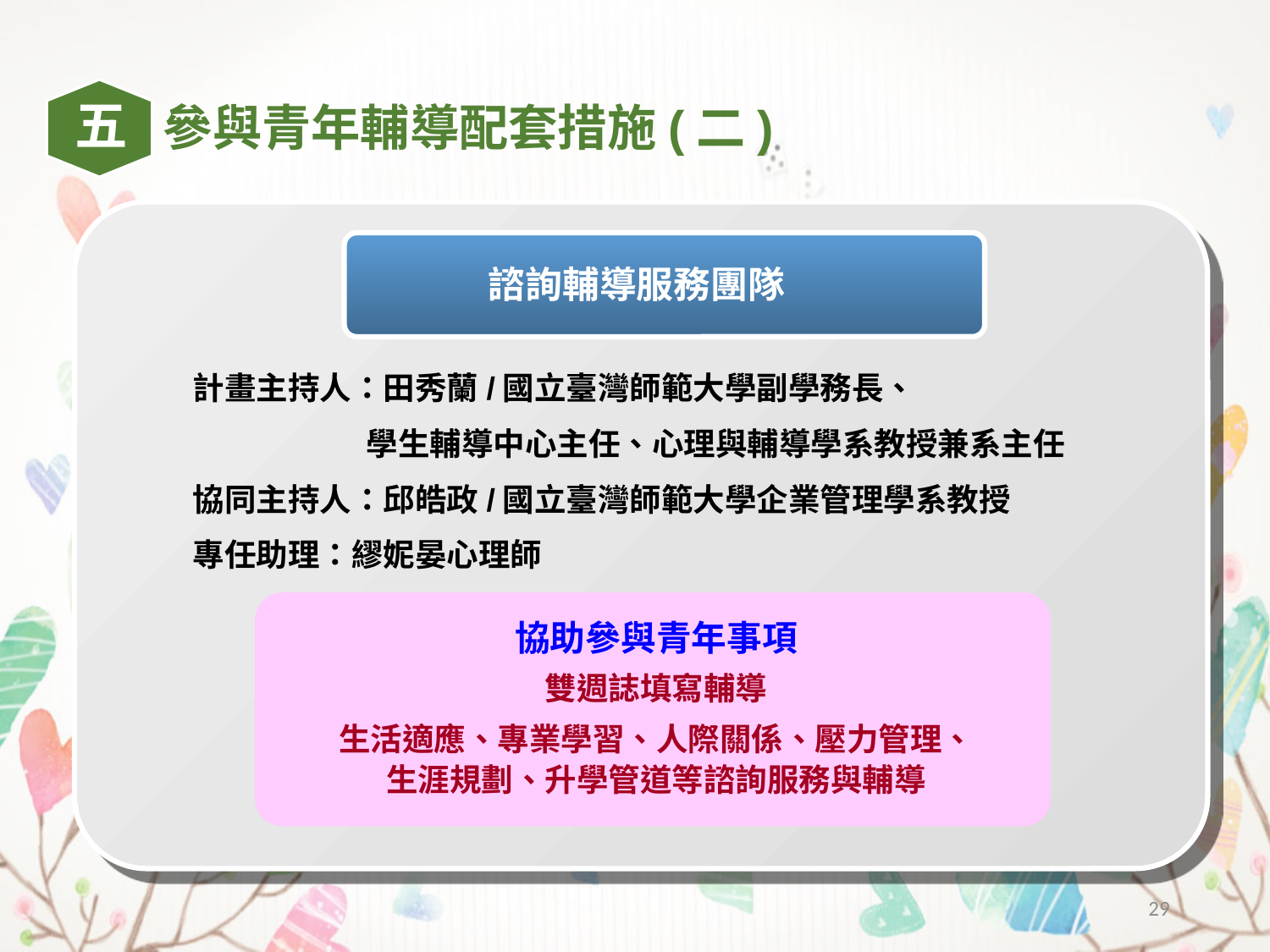

五
參與青年輔導配套措施(二)

諮詢輔導服務團隊
計畫主持人：田秀蘭/國立臺灣師範大學副學務長、
                       學生輔導中心主任、心理與輔導學系教授兼系主任
協同主持人：邱皓政/國立臺灣師範大學企業管理學系教授
專任助理：繆妮晏心理師

協助參與青年事項
雙週誌填寫輔導
生活適應、專業學習、人際關係、壓力管理、生涯規劃、升學管道等諮詢服務與輔導
29